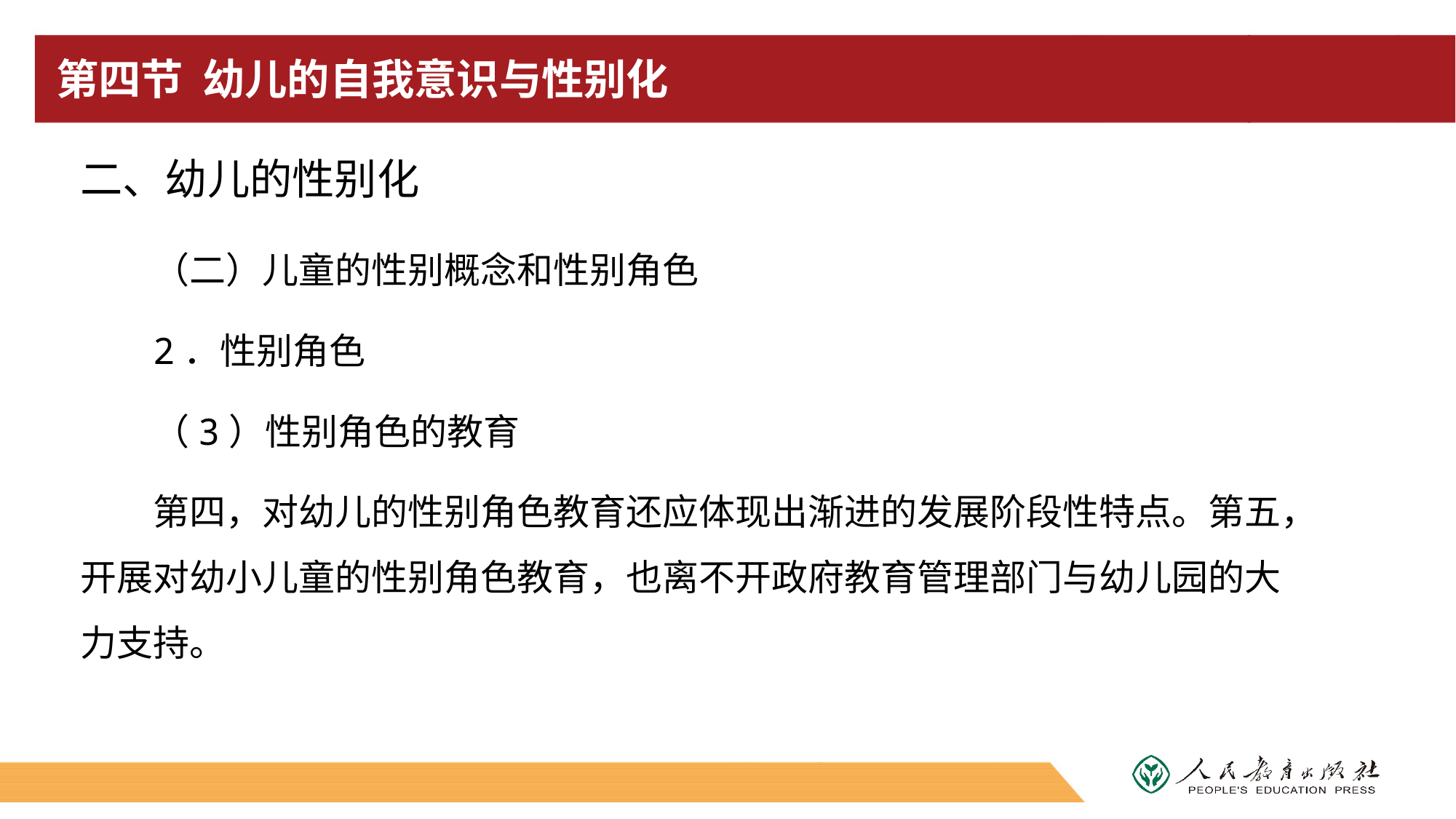

# 第四节  幼儿的自我意识与性别化
二、幼儿的性别化
（二）儿童的性别概念和性别角色
2．性别角色
（3）性别角色的教育
第四，对幼儿的性别角色教育还应体现出渐进的发展阶段性特点。第五，开展对幼小儿童的性别角色教育，也离不开政府教育管理部门与幼儿园的大力支持。